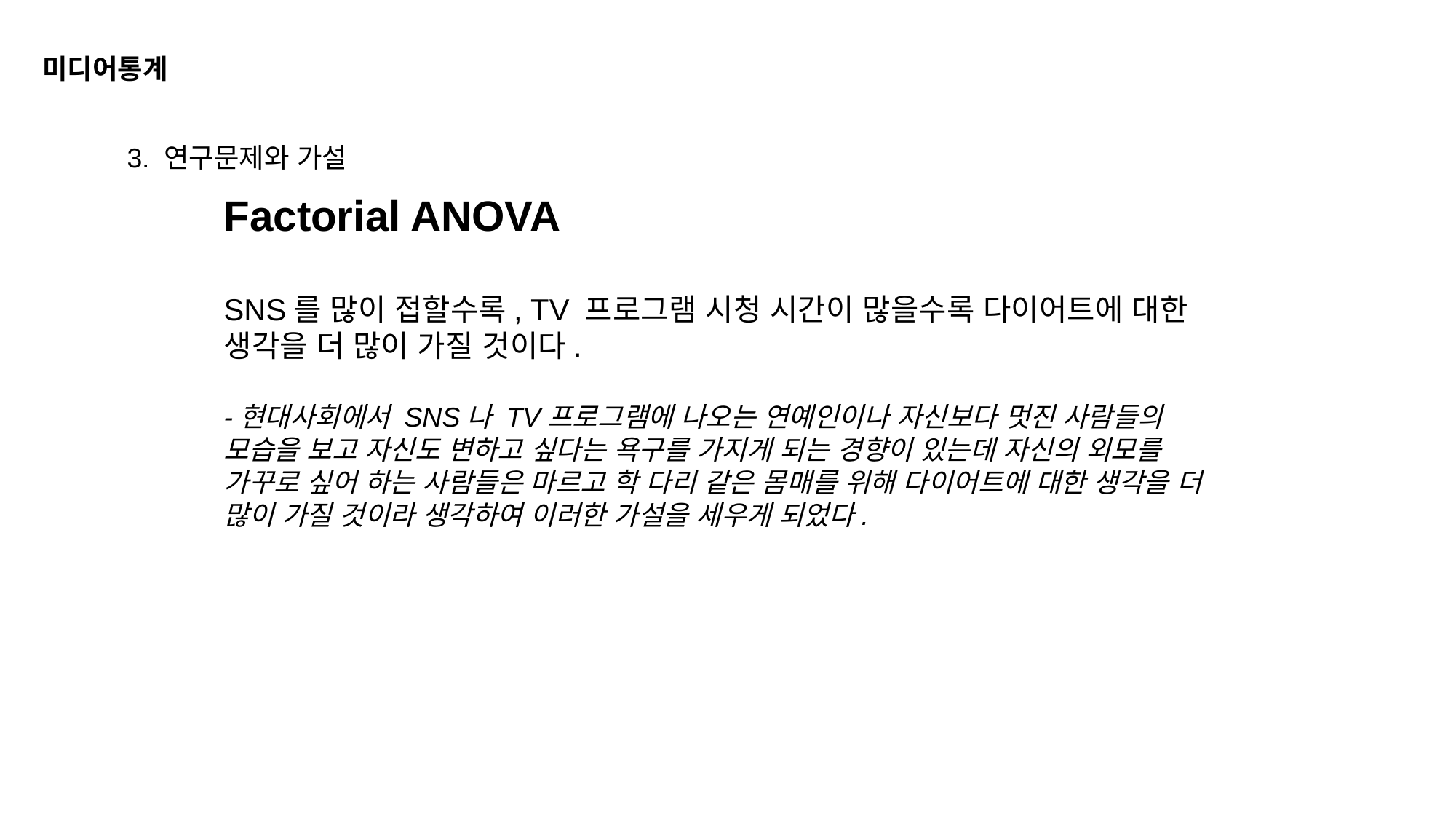

미디어통계
3. 연구문제와 가설
Factorial ANOVA

SNS를 많이 접할수록, TV 프로그램 시청 시간이 많을수록 다이어트에 대한 생각을 더 많이 가질 것이다.

-현대사회에서 SNS나 TV프로그램에 나오는 연예인이나 자신보다 멋진 사람들의 모습을 보고 자신도 변하고 싶다는 욕구를 가지게 되는 경향이 있는데 자신의 외모를 가꾸로 싶어 하는 사람들은 마르고 학 다리 같은 몸매를 위해 다이어트에 대한 생각을 더 많이 가질 것이라 생각하여 이러한 가설을 세우게 되었다.